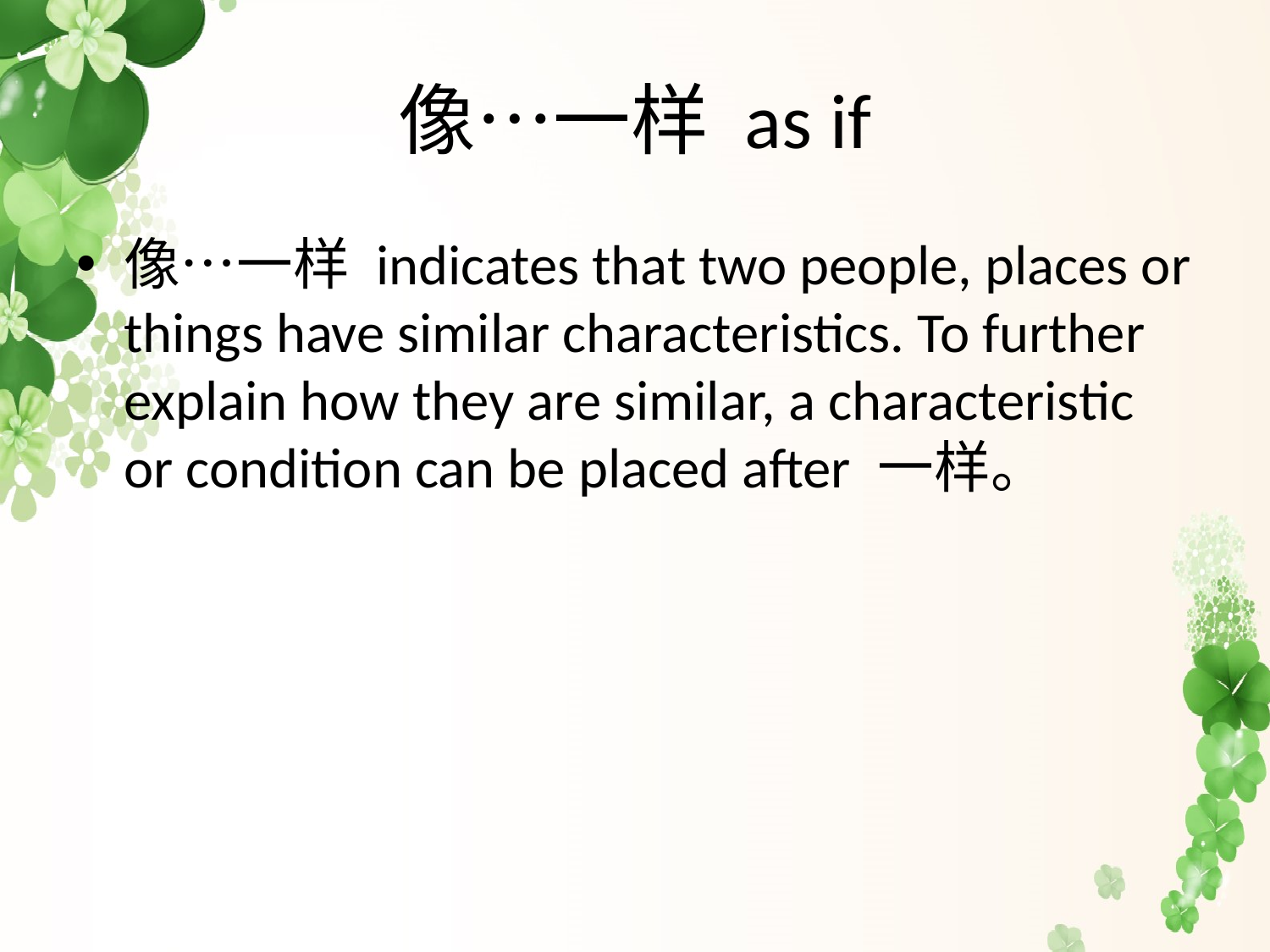

# 像…一样 as if
像…一样 indicates that two people, places or things have similar characteristics. To further explain how they are similar, a characteristic or condition can be placed after 一样。